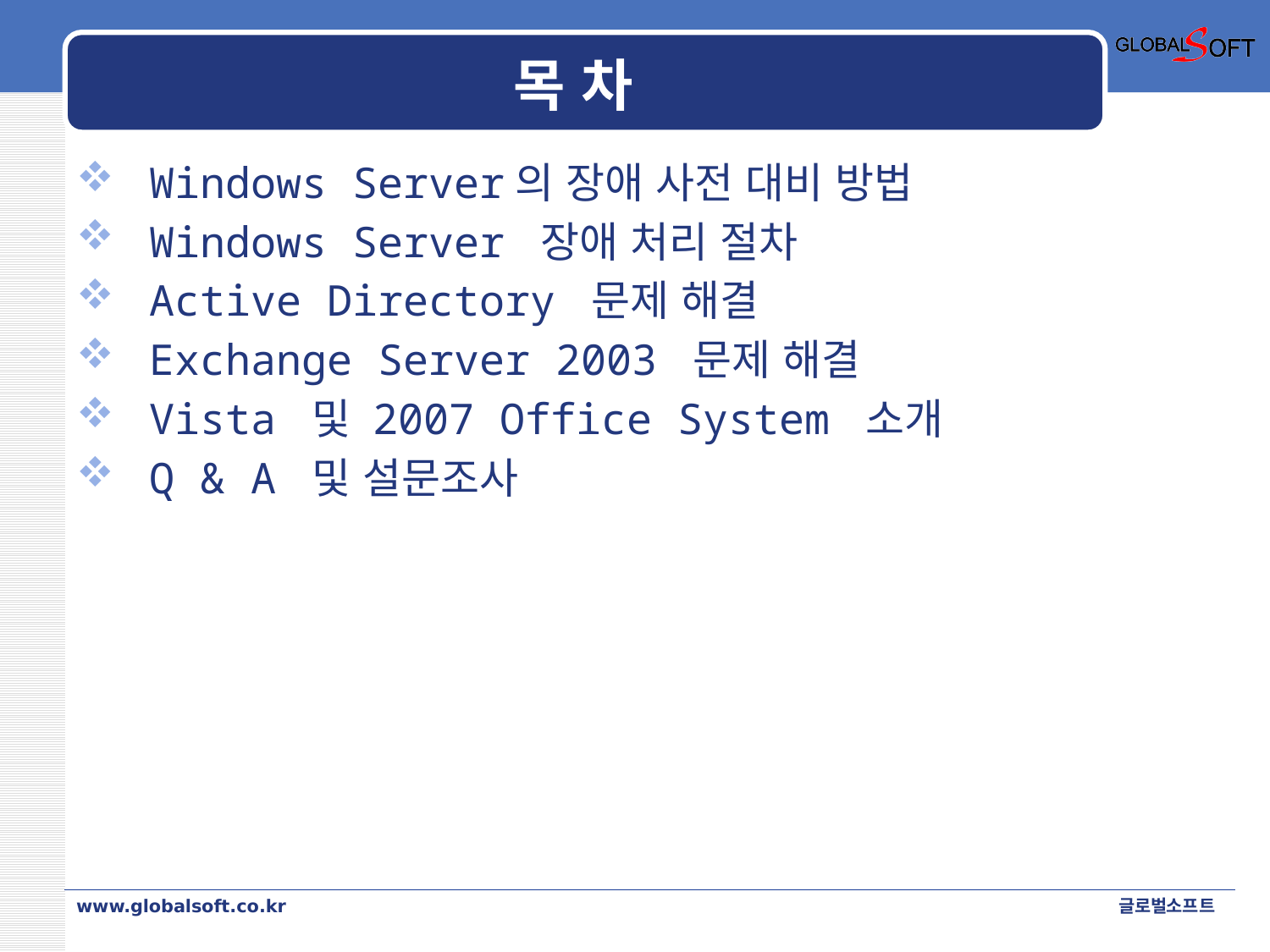

# 목 차
 Windows Server의 장애 사전 대비 방법
 Windows Server 장애 처리 절차
 Active Directory 문제 해결
 Exchange Server 2003 문제 해결
 Vista 및 2007 Office System 소개
 Q & A 및 설문조사
www.globalsoft.co.kr
글로벌소프트